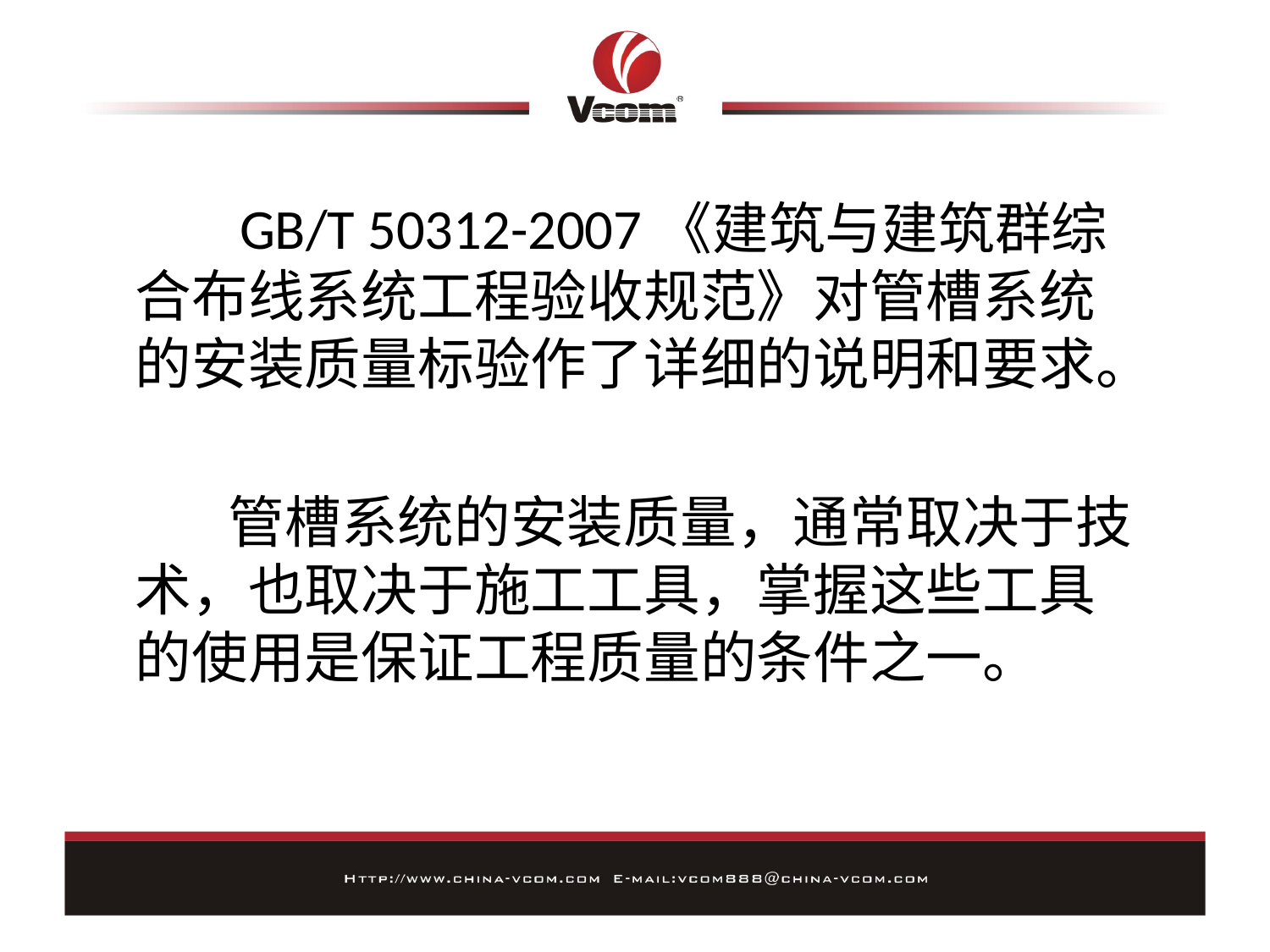

#
　　  GB/T 50312-2007《建筑与建筑群综合布线系统工程验收规范》对管槽系统的安装质量标验作了详细的说明和要求。

          管槽系统的安装质量，通常取决于技术，也取决于施工工具，掌握这些工具的使用是保证工程质量的条件之一。